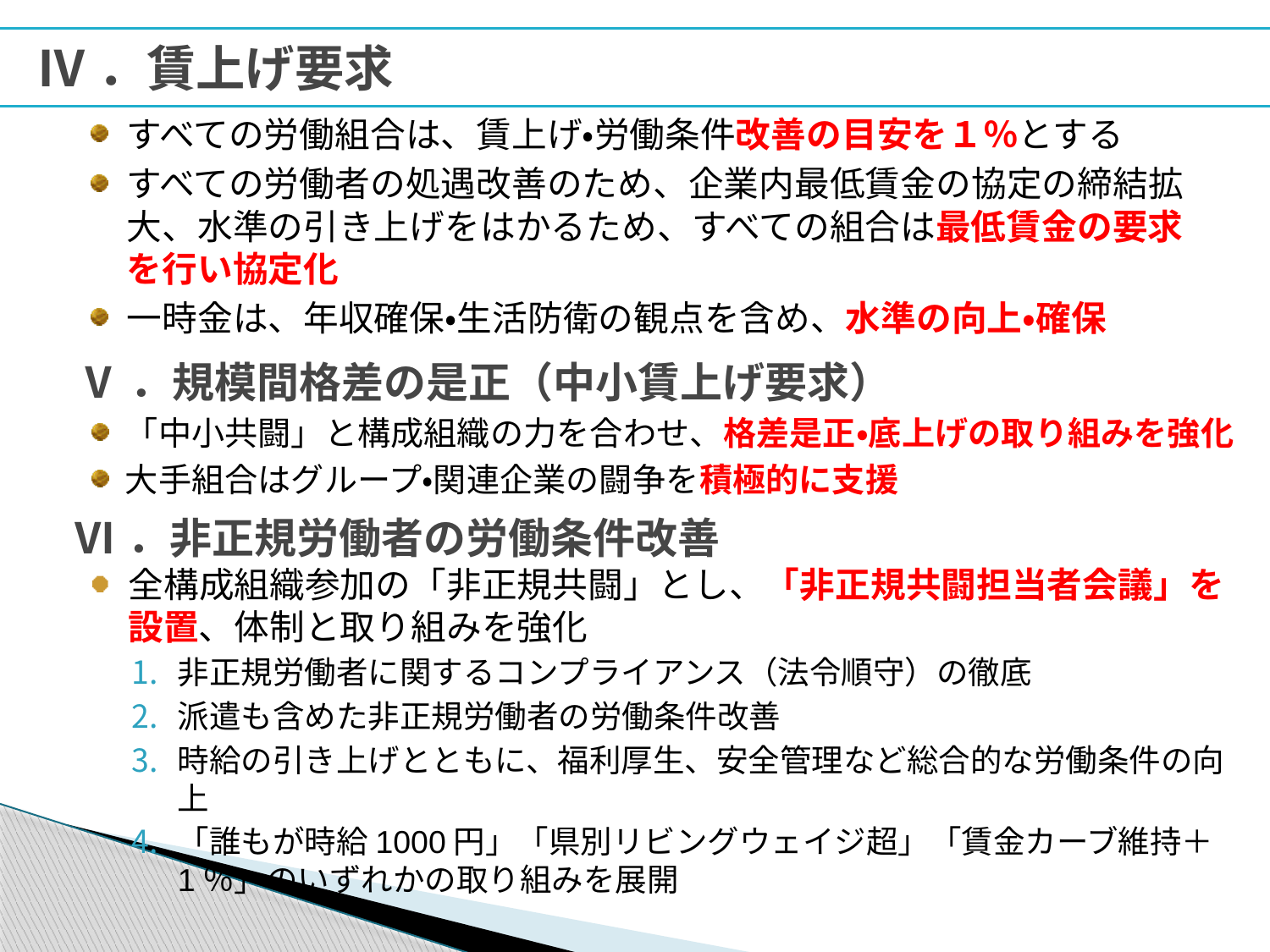

# Ⅳ．賃上げ要求
すべての労働組合は、賃上げ・労働条件改善の目安を１％とする
すべての労働者の処遇改善のため、企業内最低賃金の協定の締結拡大、水準の引き上げをはかるため、すべての組合は最低賃金の要求を行い協定化
一時金は、年収確保・生活防衛の観点を含め、水準の向上・確保
Ⅴ．規模間格差の是正（中小賃上げ要求）
「中小共闘」と構成組織の力を合わせ、格差是正・底上げの取り組みを強化
大手組合はグループ・関連企業の闘争を積極的に支援
Ⅵ．非正規労働者の労働条件改善
全構成組織参加の「非正規共闘」とし、「非正規共闘担当者会議」を設置、体制と取り組みを強化
非正規労働者に関するコンプライアンス（法令順守）の徹底
派遣も含めた非正規労働者の労働条件改善
時給の引き上げとともに、福利厚生、安全管理など総合的な労働条件の向上
「誰もが時給1000円」「県別リビングウェイジ超」「賃金カーブ維持＋1％」のいずれかの取り組みを展開